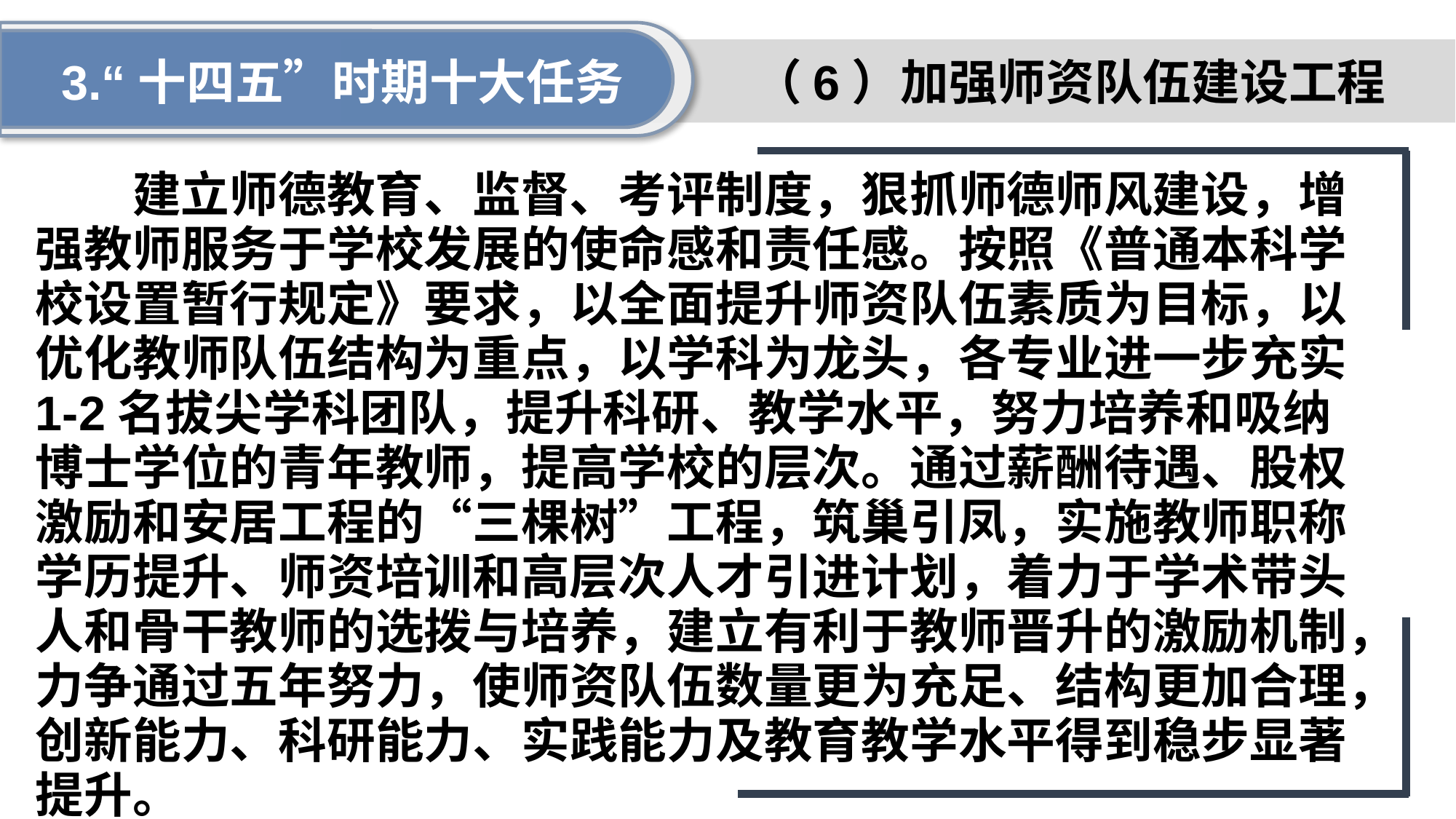

3.“十四五”时期十大任务
（6）加强师资队伍建设工程
建立师德教育、监督、考评制度，狠抓师德师风建设，增强教师服务于学校发展的使命感和责任感。按照《普通本科学校设置暂行规定》要求，以全面提升师资队伍素质为目标，以优化教师队伍结构为重点，以学科为龙头，各专业进一步充实1-2名拔尖学科团队，提升科研、教学水平，努力培养和吸纳博士学位的青年教师，提高学校的层次。通过薪酬待遇、股权激励和安居工程的“三棵树”工程，筑巢引凤，实施教师职称学历提升、师资培训和高层次人才引进计划，着力于学术带头人和骨干教师的选拨与培养，建立有利于教师晋升的激励机制，力争通过五年努力，使师资队伍数量更为充足、结构更加合理，创新能力、科研能力、实践能力及教育教学水平得到稳步显著提升。